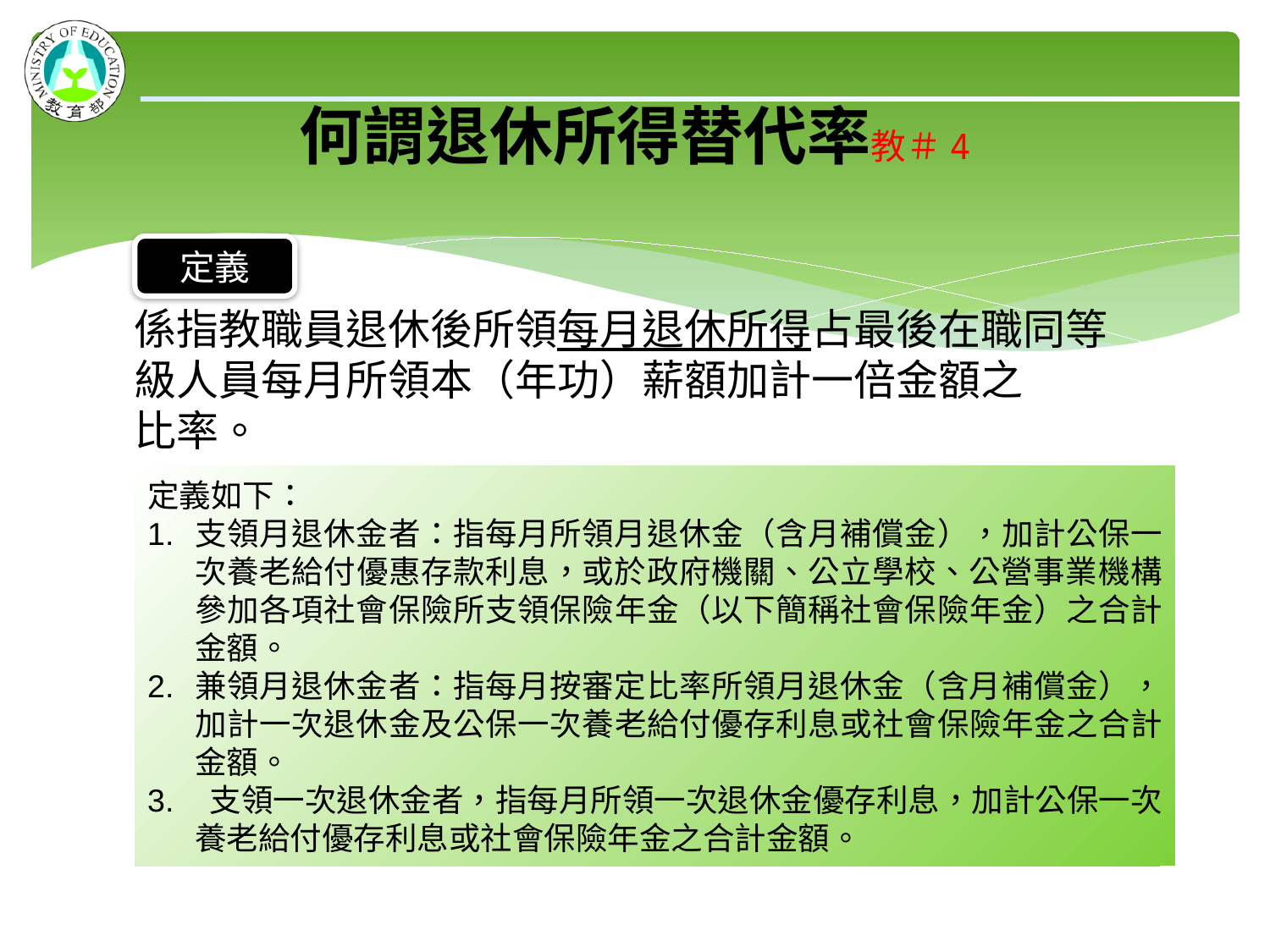

# 何謂退休所得替代率教＃4
定義
係指教職員退休後所領每月退休所得占最後在職同等級人員每月所領本（年功）薪額加計一倍金額之
比率。
定義如下：
支領月退休金者：指每月所領月退休金（含月補償金），加計公保一次養老給付優惠存款利息，或於政府機關、公立學校、公營事業機構參加各項社會保險所支領保險年金（以下簡稱社會保險年金）之合計金額。
兼領月退休金者：指每月按審定比率所領月退休金（含月補償金），加計一次退休金及公保一次養老給付優存利息或社會保險年金之合計金額。
 支領一次退休金者，指每月所領一次退休金優存利息，加計公保一次養老給付優存利息或社會保險年金之合計金額。